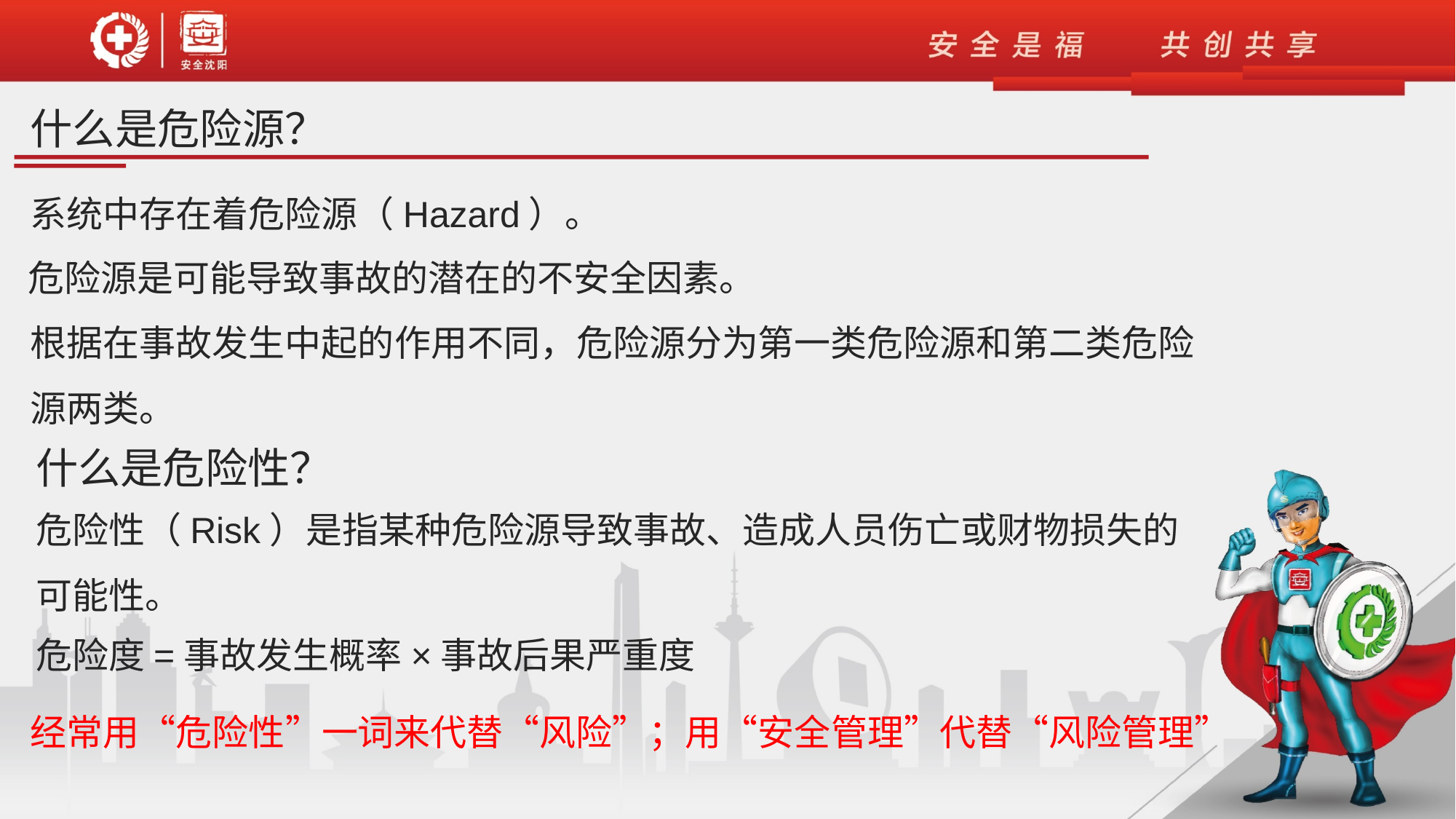

什么是危险源？

系统中存在着危险源（Hazard）。
危险源是可能导致事故的潜在的不安全因素。
根据在事故发生中起的作用不同，危险源分为第一类危险源和第二类危险源两类。
什么是危险性？
危险性（Risk）是指某种危险源导致事故、造成人员伤亡或财物损失的可能性。
危险度=事故发生概率×事故后果严重度
经常用“危险性”一词来代替“风险”；用“安全管理”代替“风险管理”